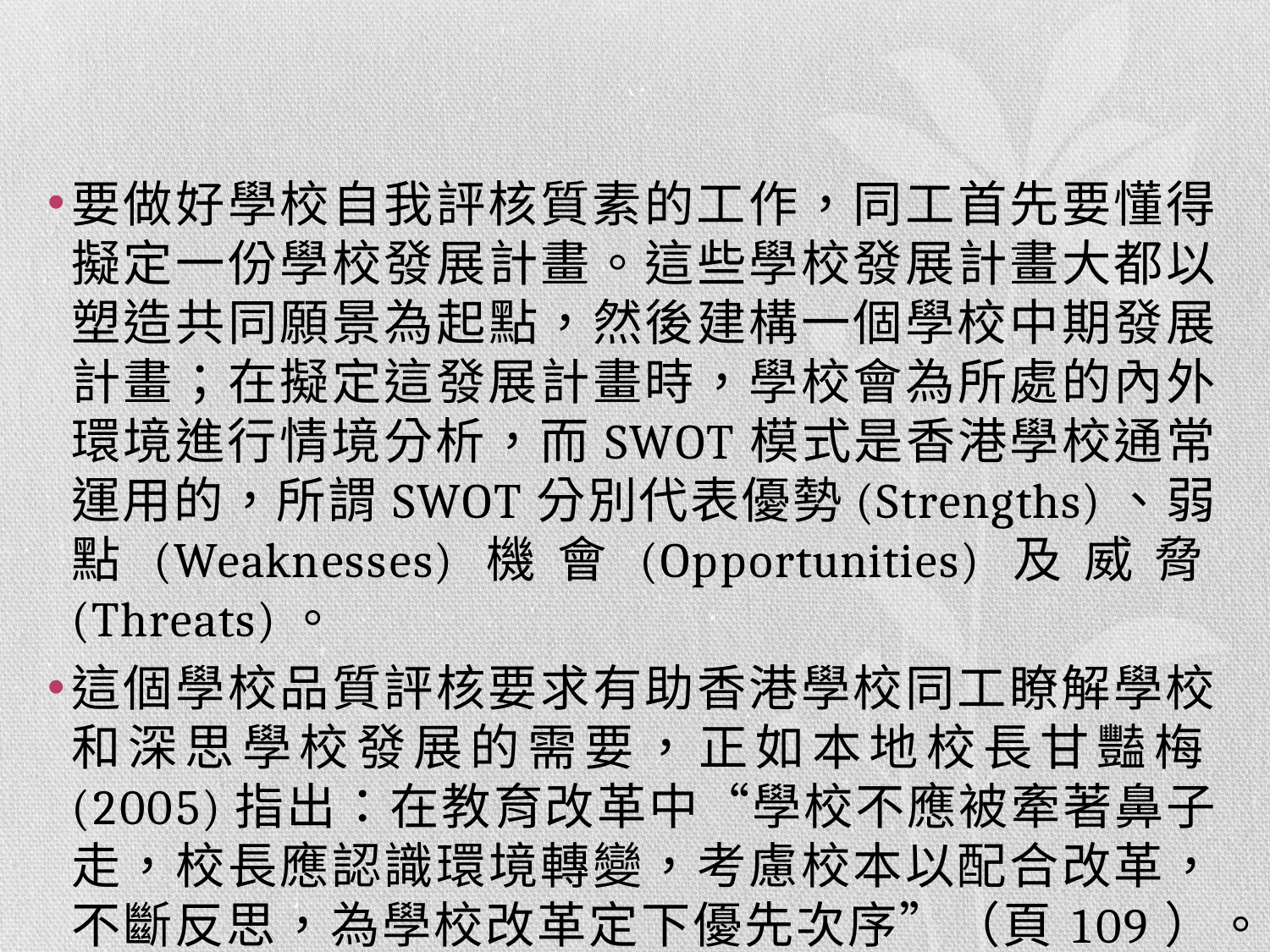

#
要做好學校自我評核質素的工作，同工首先要懂得擬定一份學校發展計畫。這些學校發展計畫大都以塑造共同願景為起點，然後建構一個學校中期發展計畫；在擬定這發展計畫時，學校會為所處的內外環境進行情境分析，而SWOT模式是香港學校通常運用的，所謂SWOT分別代表優勢(Strengths)、弱點(Weaknesses)機會(Opportunities)及威脅(Threats)。
這個學校品質評核要求有助香港學校同工瞭解學校和深思學校發展的需要，正如本地校長甘豔梅(2005)指出：在教育改革中“學校不應被牽著鼻子走，校長應認識環境轉變，考慮校本以配合改革，不斷反思，為學校改革定下優先次序”（頁109）。